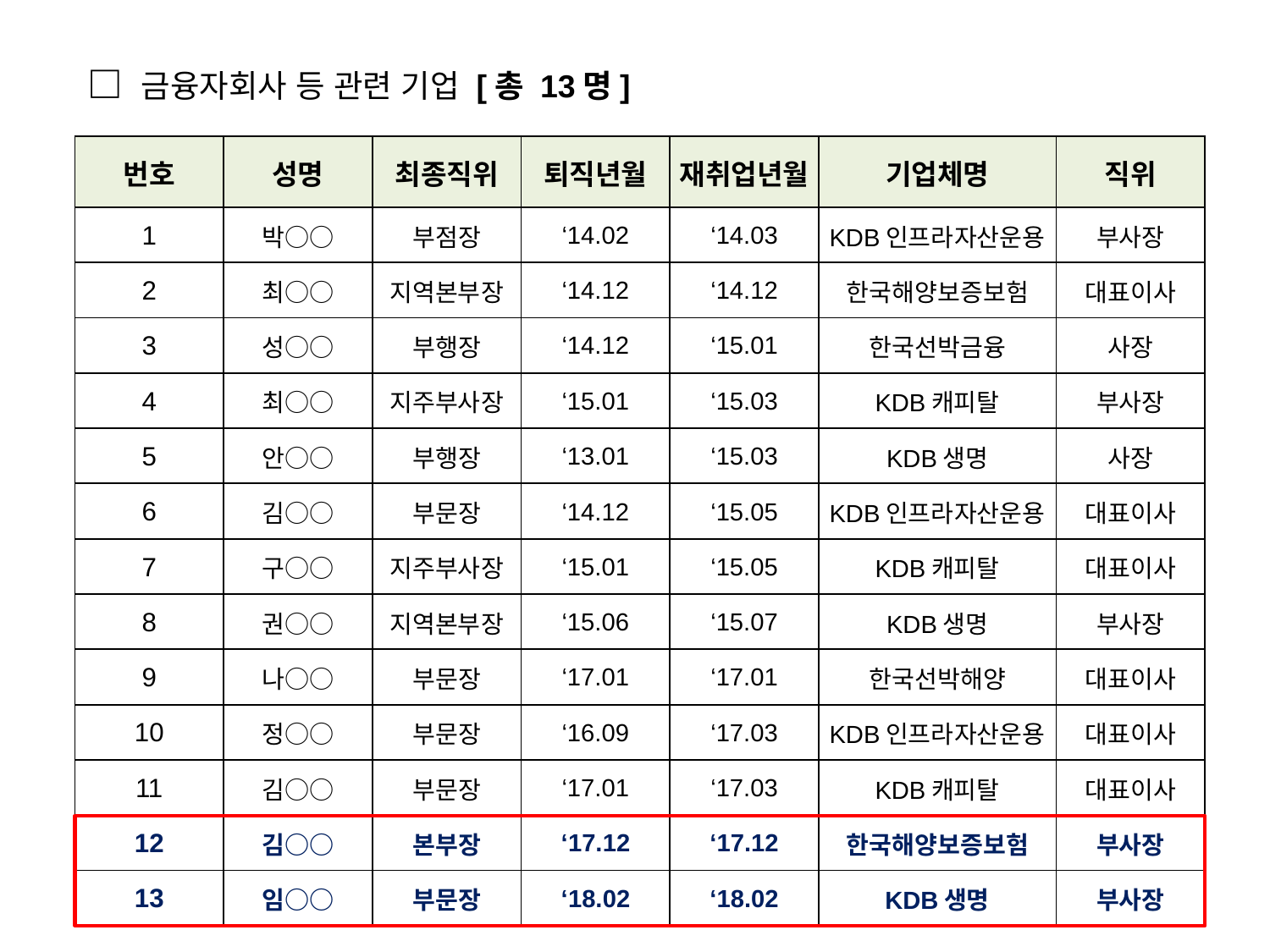

□ 금융자회사 등 관련 기업 [총 13명]
| 번호 | 성명 | 최종직위 | 퇴직년월 | 재취업년월 | 기업체명 | 직위 |
| --- | --- | --- | --- | --- | --- | --- |
| 1 | 박○○ | 부점장 | ‘14.02 | ‘14.03 | KDB인프라자산운용 | 부사장 |
| 2 | 최○○ | 지역본부장 | ‘14.12 | ‘14.12 | 한국해양보증보험 | 대표이사 |
| 3 | 성○○ | 부행장 | ‘14.12 | ‘15.01 | 한국선박금융 | 사장 |
| 4 | 최○○ | 지주부사장 | ‘15.01 | ‘15.03 | KDB캐피탈 | 부사장 |
| 5 | 안○○ | 부행장 | ‘13.01 | ‘15.03 | KDB생명 | 사장 |
| 6 | 김○○ | 부문장 | ‘14.12 | ‘15.05 | KDB인프라자산운용 | 대표이사 |
| 7 | 구○○ | 지주부사장 | ‘15.01 | ‘15.05 | KDB캐피탈 | 대표이사 |
| 8 | 권○○ | 지역본부장 | ‘15.06 | ‘15.07 | KDB생명 | 부사장 |
| 9 | 나○○ | 부문장 | ‘17.01 | ‘17.01 | 한국선박해양 | 대표이사 |
| 10 | 정○○ | 부문장 | ‘16.09 | ‘17.03 | KDB인프라자산운용 | 대표이사 |
| 11 | 김○○ | 부문장 | ‘17.01 | ‘17.03 | KDB캐피탈 | 대표이사 |
| 12 | 김○○ | 본부장 | ‘17.12 | ‘17.12 | 한국해양보증보험 | 부사장 |
| 13 | 임○○ | 부문장 | ‘18.02 | ‘18.02 | KDB생명 | 부사장 |